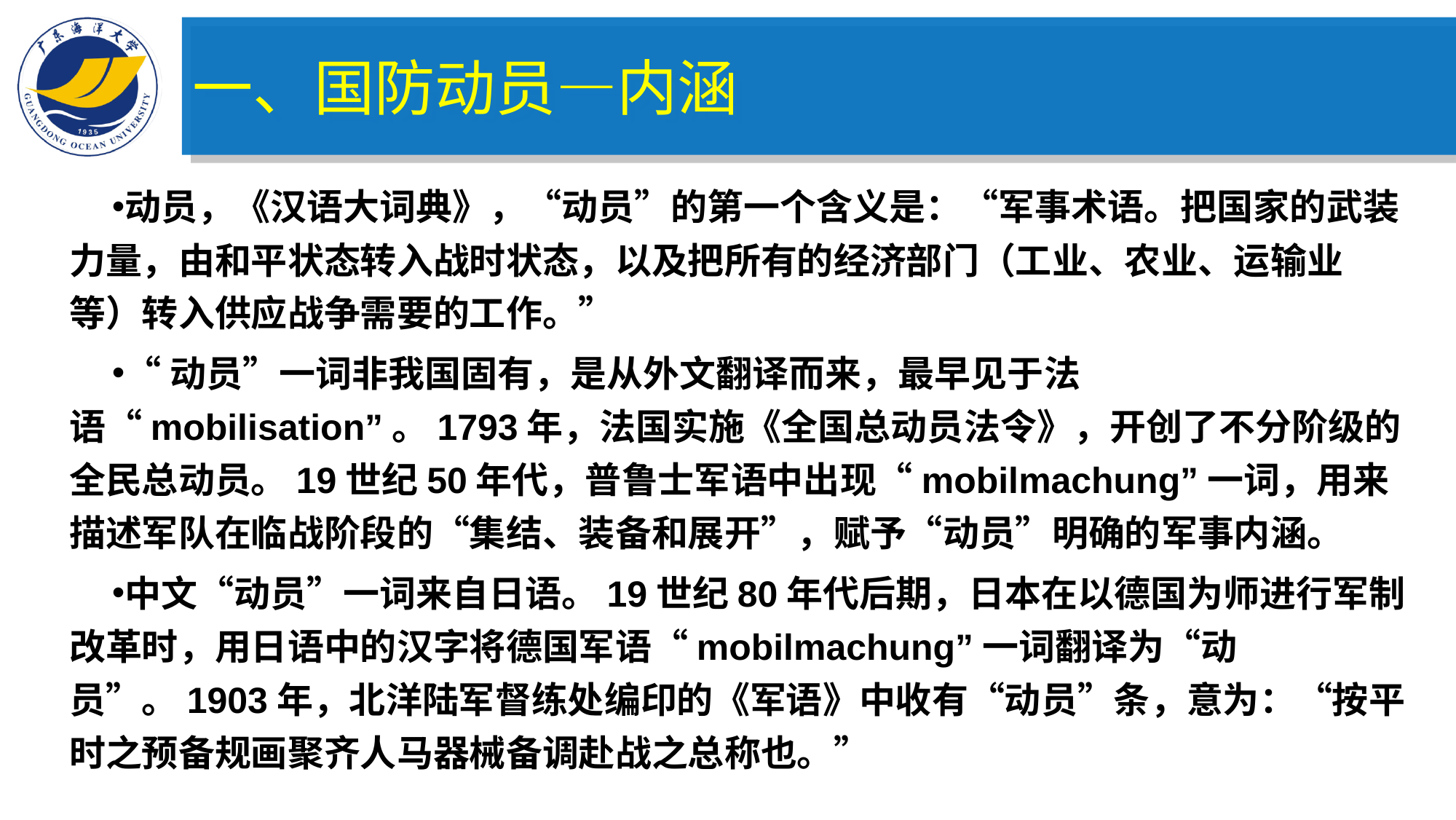

一、国防动员—内涵
动员，《汉语大词典》，“动员”的第一个含义是：“军事术语。把国家的武装力量，由和平状态转入战时状态，以及把所有的经济部门（工业、农业、运输业等）转入供应战争需要的工作。”
“动员”一词非我国固有，是从外文翻译而来，最早见于法语“mobilisation”。1793年，法国实施《全国总动员法令》，开创了不分阶级的全民总动员。19世纪50年代，普鲁士军语中出现“mobilmachung”一词，用来描述军队在临战阶段的“集结、装备和展开”，赋予“动员”明确的军事内涵。
中文“动员”一词来自日语。19世纪80年代后期，日本在以德国为师进行军制改革时，用日语中的汉字将德国军语“mobilmachung”一词翻译为“动员”。1903年，北洋陆军督练处编印的《军语》中收有“动员”条，意为：“按平时之预备规画聚齐人马器械备调赴战之总称也。”